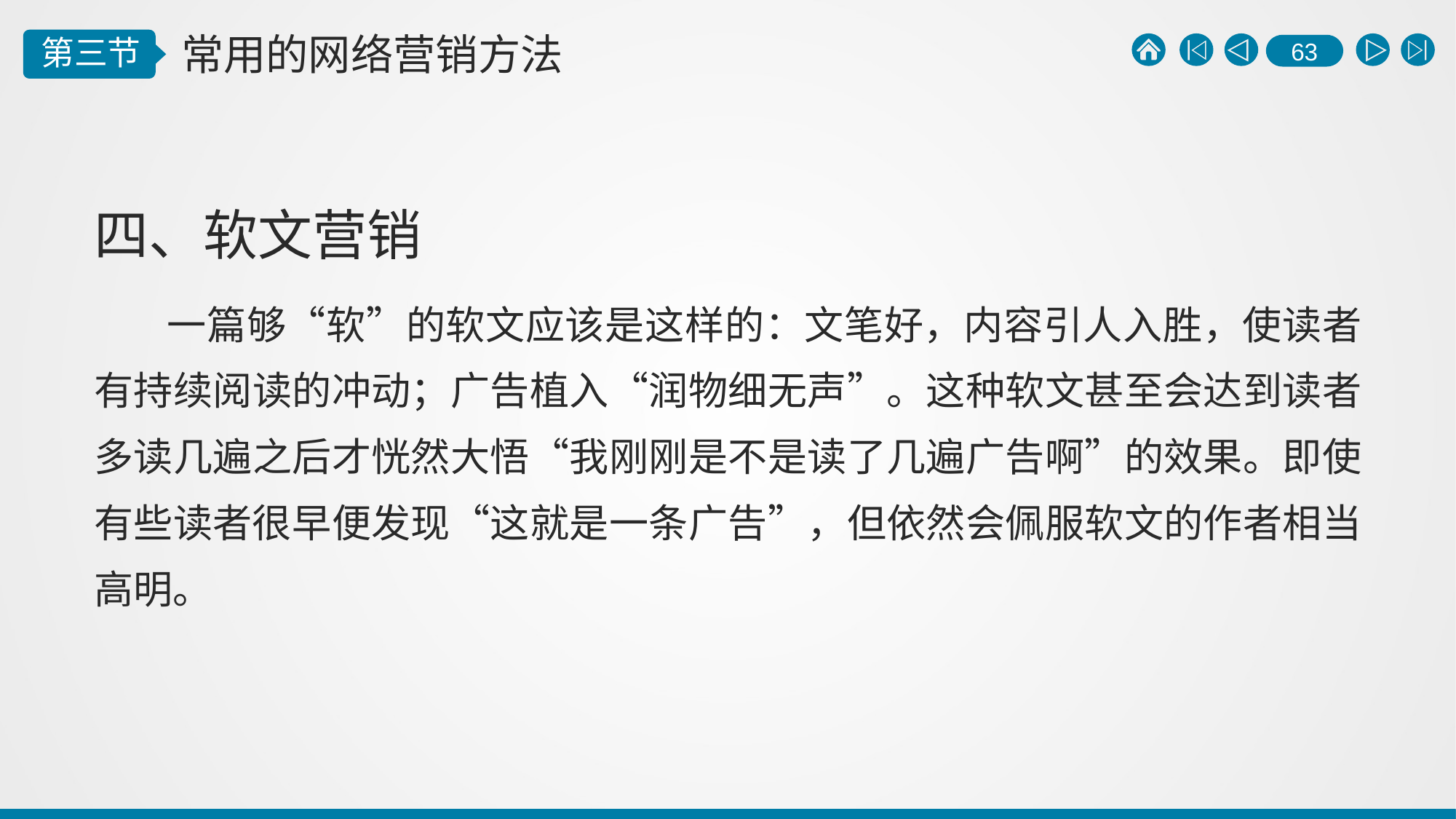

四、软文营销
一篇够“软”的软文应该是这样的：文笔好，内容引人入胜，使读者有持续阅读的冲动；广告植入“润物细无声”。这种软文甚至会达到读者多读几遍之后才恍然大悟“我刚刚是不是读了几遍广告啊”的效果。即使有些读者很早便发现“这就是一条广告”，但依然会佩服软文的作者相当高明。